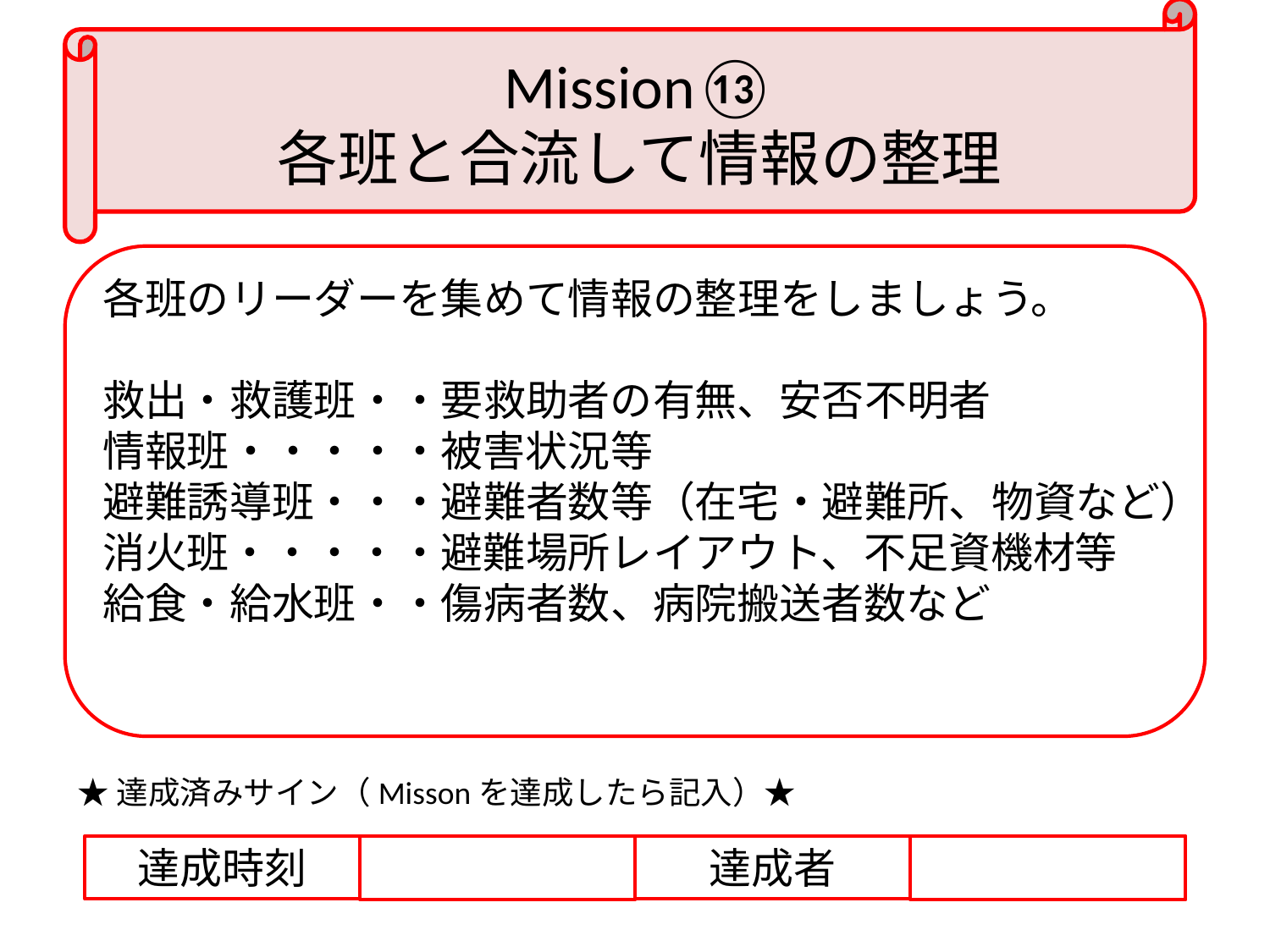

# Mission⑬ 各班と合流して情報の整理

各班のリーダーを集めて情報の整理をしましょう。

救出・救護班・・要救助者の有無、安否不明者
情報班・・・・・被害状況等
避難誘導班・・・避難者数等（在宅・避難所、物資など）
消火班・・・・・避難場所レイアウト、不足資機材等
給食・給水班・・傷病者数、病院搬送者数など

★達成済みサイン（Missonを達成したら記入）★
達成時刻

達成者